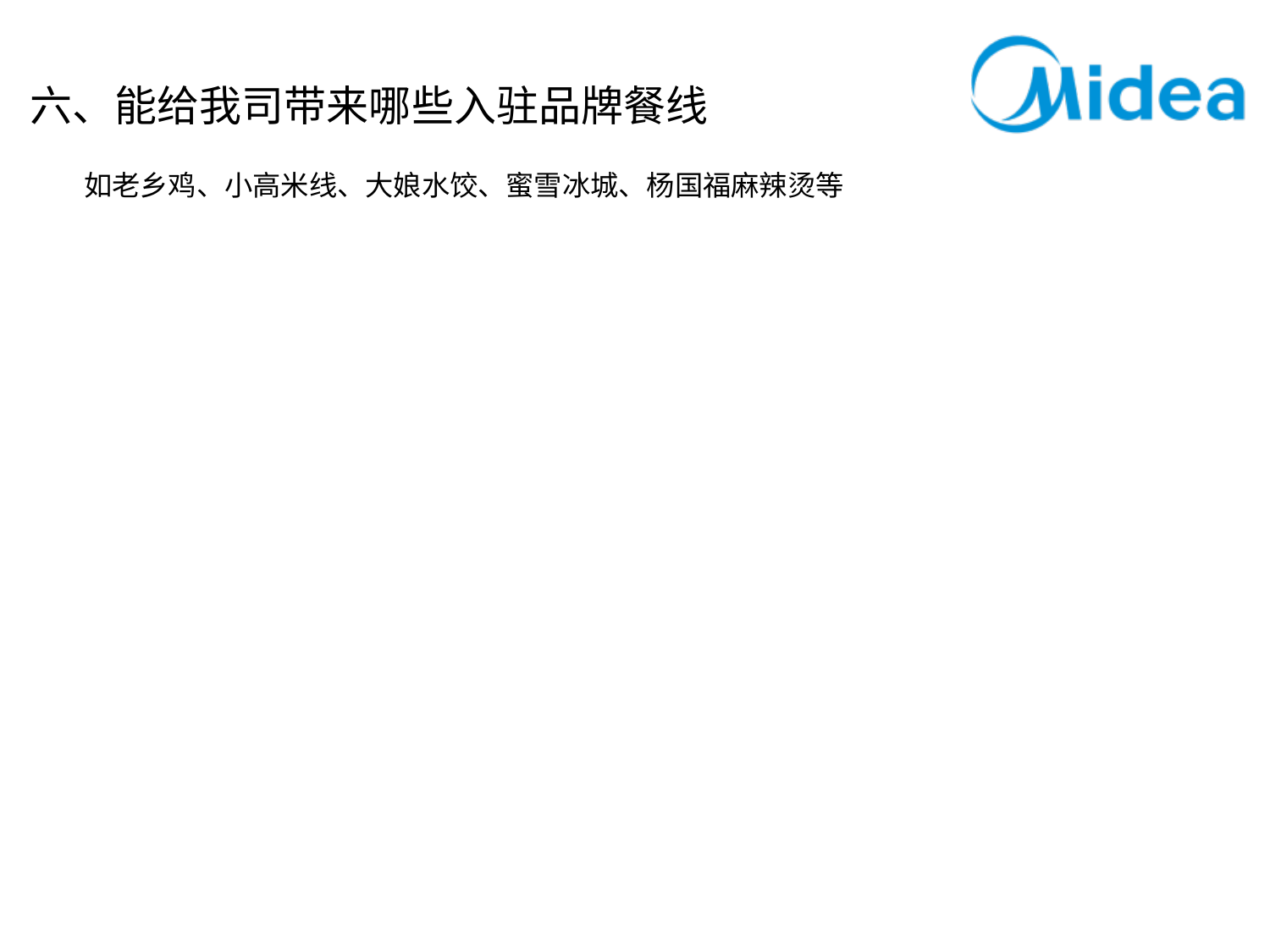

六、能给我司带来哪些入驻品牌餐线
如老乡鸡、小高米线、大娘水饺、蜜雪冰城、杨国福麻辣烫等